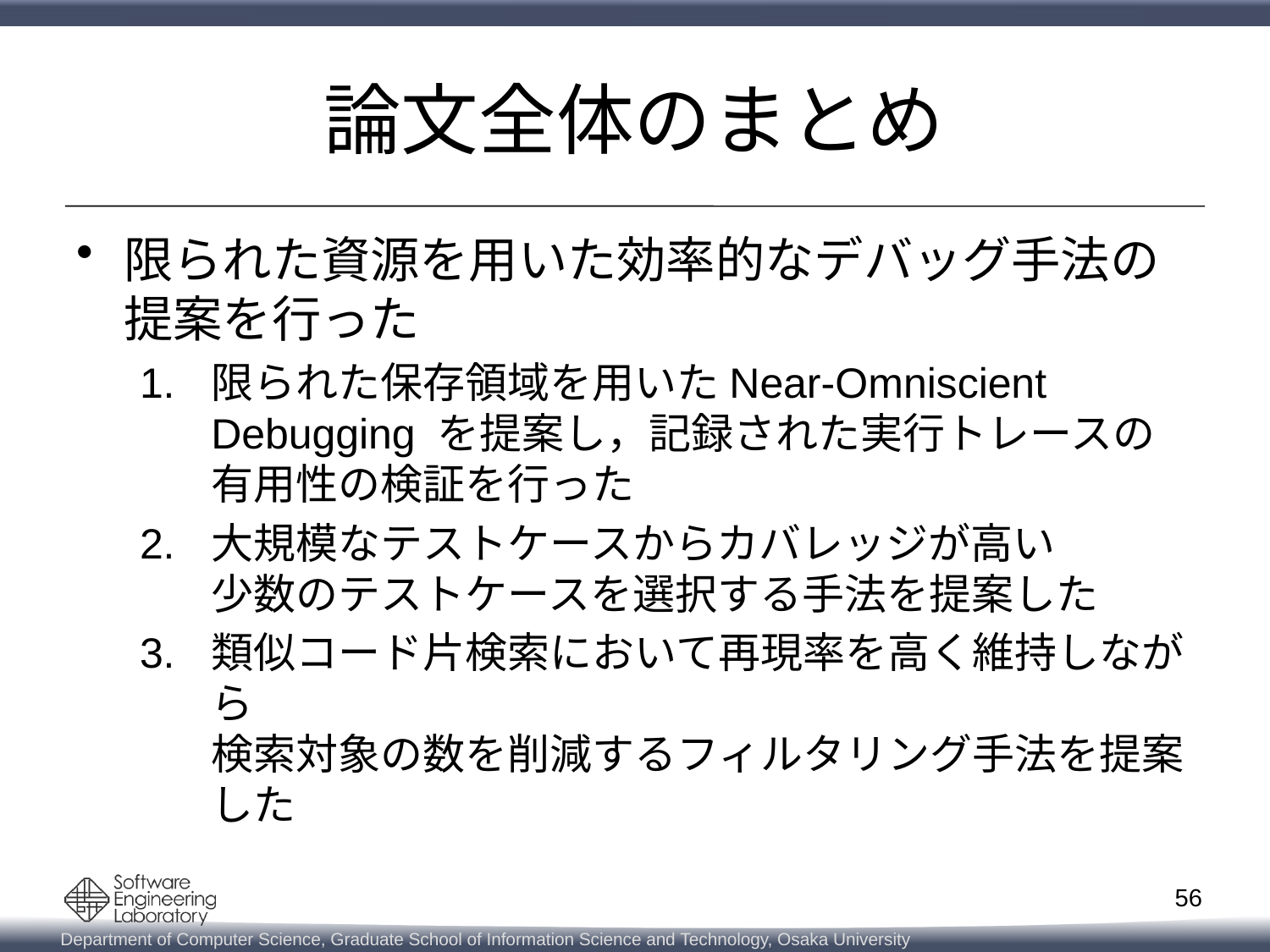

# 論文全体のまとめ
限られた資源を用いた効率的なデバッグ手法の
提案を行った
限られた保存領域を用いたNear-Omniscient Debugging を提案し，記録された実行トレースの
有用性の検証を行った
大規模なテストケースからカバレッジが高い
少数のテストケースを選択する手法を提案した
類似コード片検索において再現率を高く維持しながら
検索対象の数を削減するフィルタリング手法を提案した
56